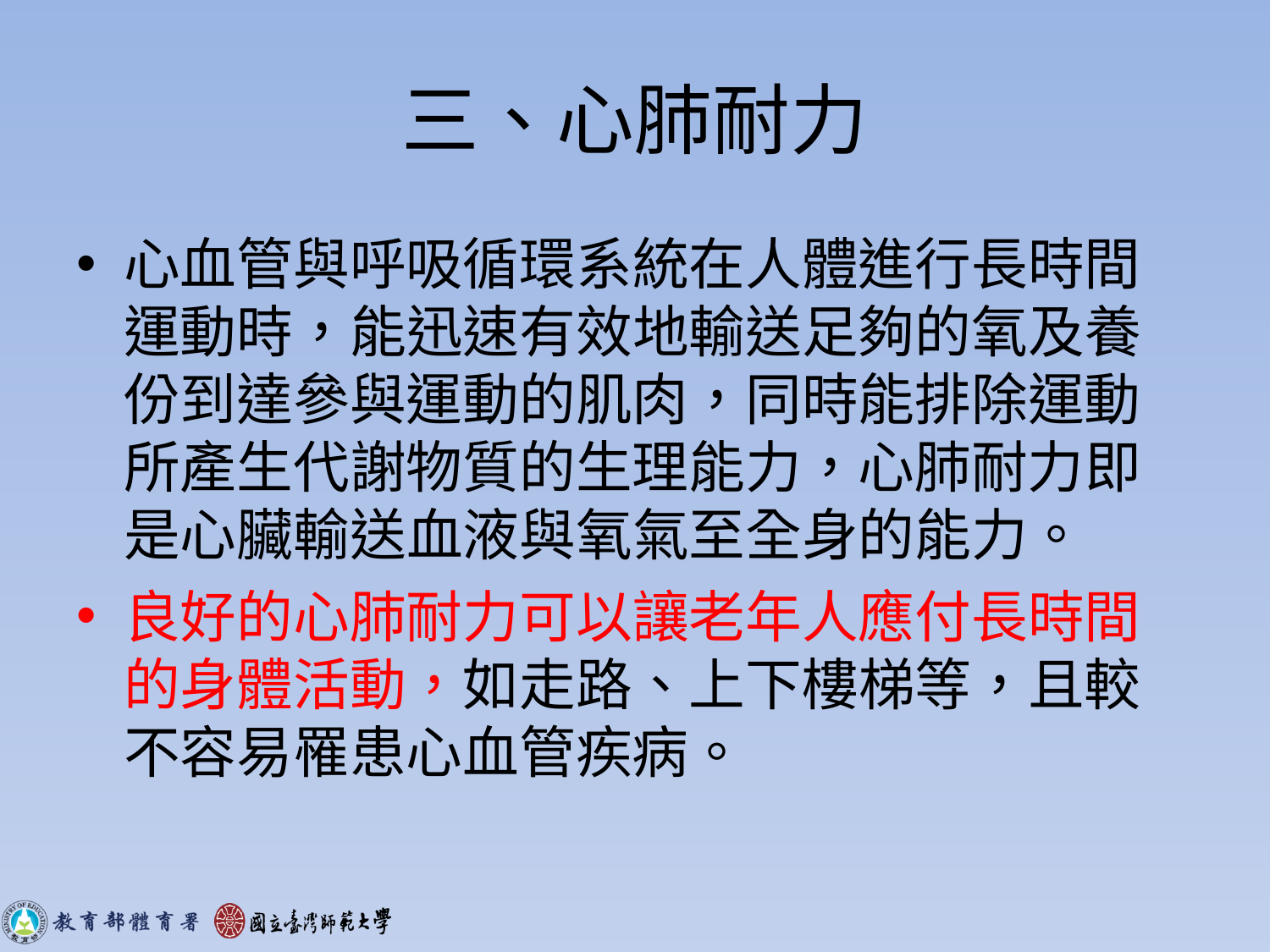

# 三、心肺耐力
心血管與呼吸循環系統在人體進行長時間運動時，能迅速有效地輸送足夠的氧及養份到達參與運動的肌肉，同時能排除運動所產生代謝物質的生理能力，心肺耐力即是心臟輸送血液與氧氣至全身的能力。
良好的心肺耐力可以讓老年人應付長時間的身體活動，如走路、上下樓梯等，且較不容易罹患心血管疾病。